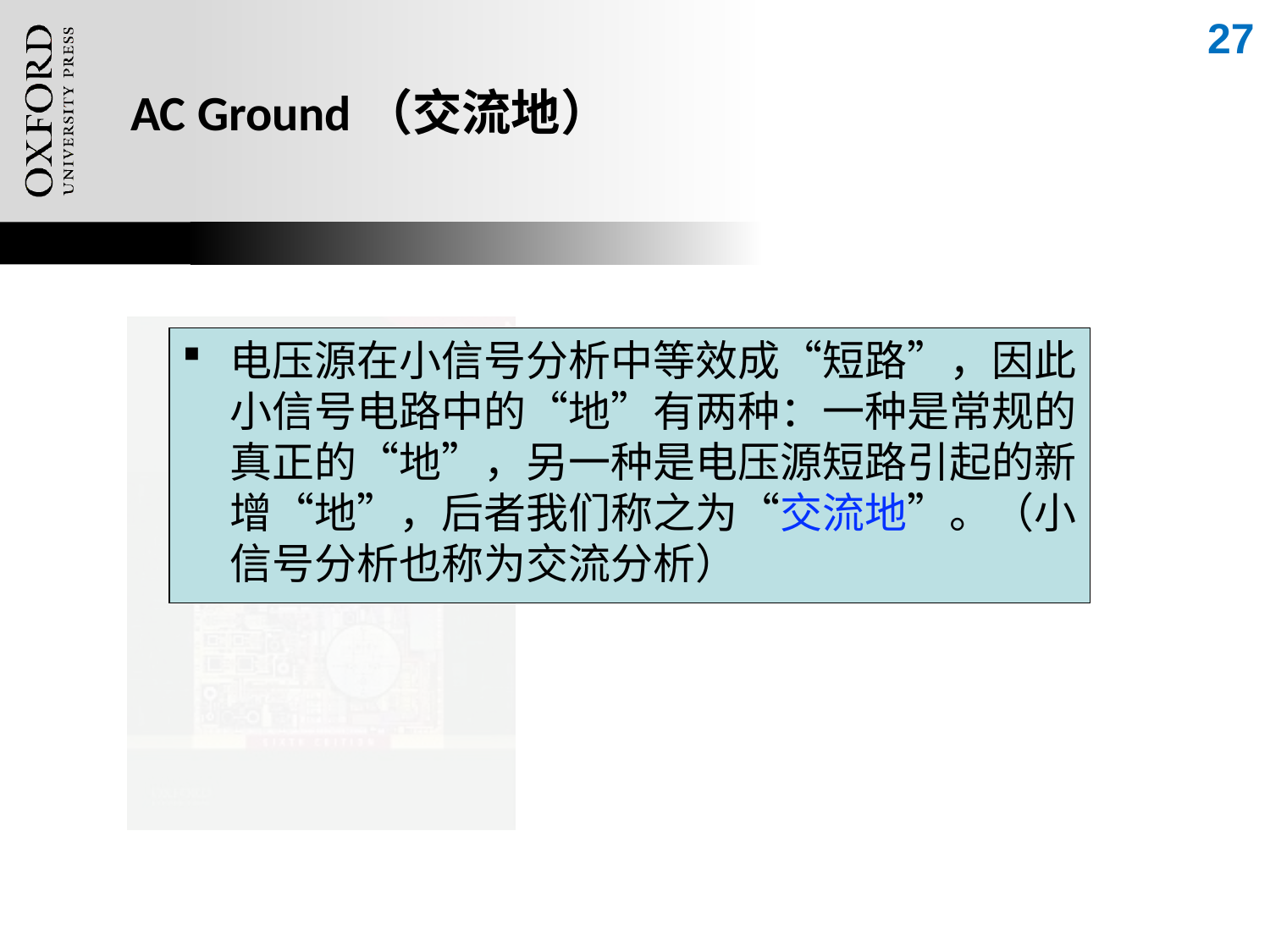

27
# AC Ground（交流地）

电压源在小信号分析中等效成“短路”，因此小信号电路中的“地”有两种：一种是常规的真正的“地”，另一种是电压源短路引起的新增“地”，后者我们称之为“交流地”。（小信号分析也称为交流分析）